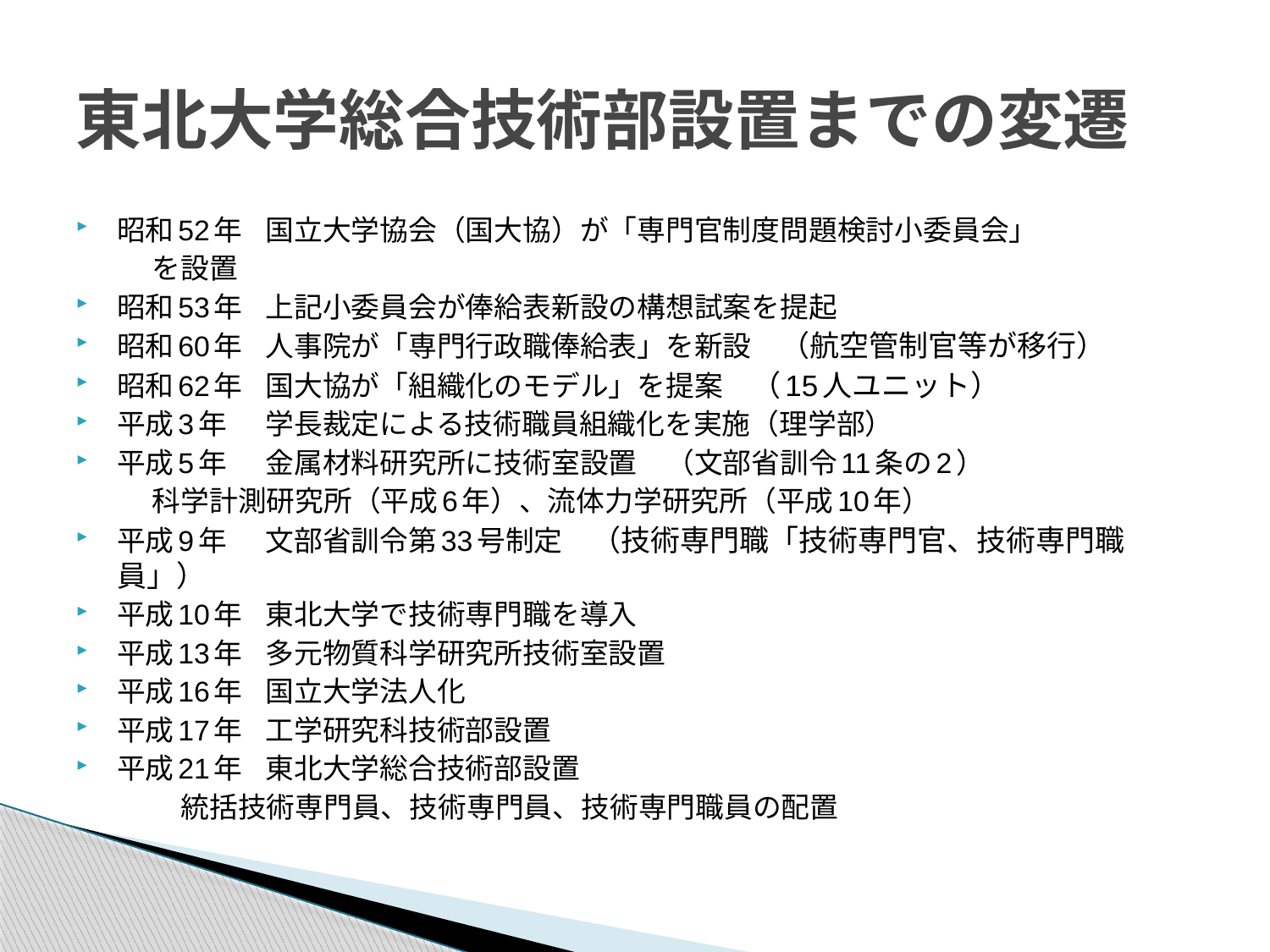

# 東北大学総合技術部設置までの変遷
昭和52年	国立大学協会（国大協）が「専門官制度問題検討小委員会」
	を設置
昭和53年	上記小委員会が俸給表新設の構想試案を提起
昭和60年	人事院が「専門行政職俸給表」を新設　（航空管制官等が移行）
昭和62年	国大協が「組織化のモデル」を提案　（15人ユニット）
平成3年	学長裁定による技術職員組織化を実施（理学部）
平成5年	金属材料研究所に技術室設置　（文部省訓令11条の2）
	科学計測研究所（平成6年）、流体力学研究所（平成10年）
平成9年	文部省訓令第33号制定　（技術専門職「技術専門官、技術専門職員」）
平成10年	東北大学で技術専門職を導入
平成13年	多元物質科学研究所技術室設置
平成16年	国立大学法人化
平成17年	工学研究科技術部設置
平成21年	東北大学総合技術部設置
	　統括技術専門員、技術専門員、技術専門職員の配置